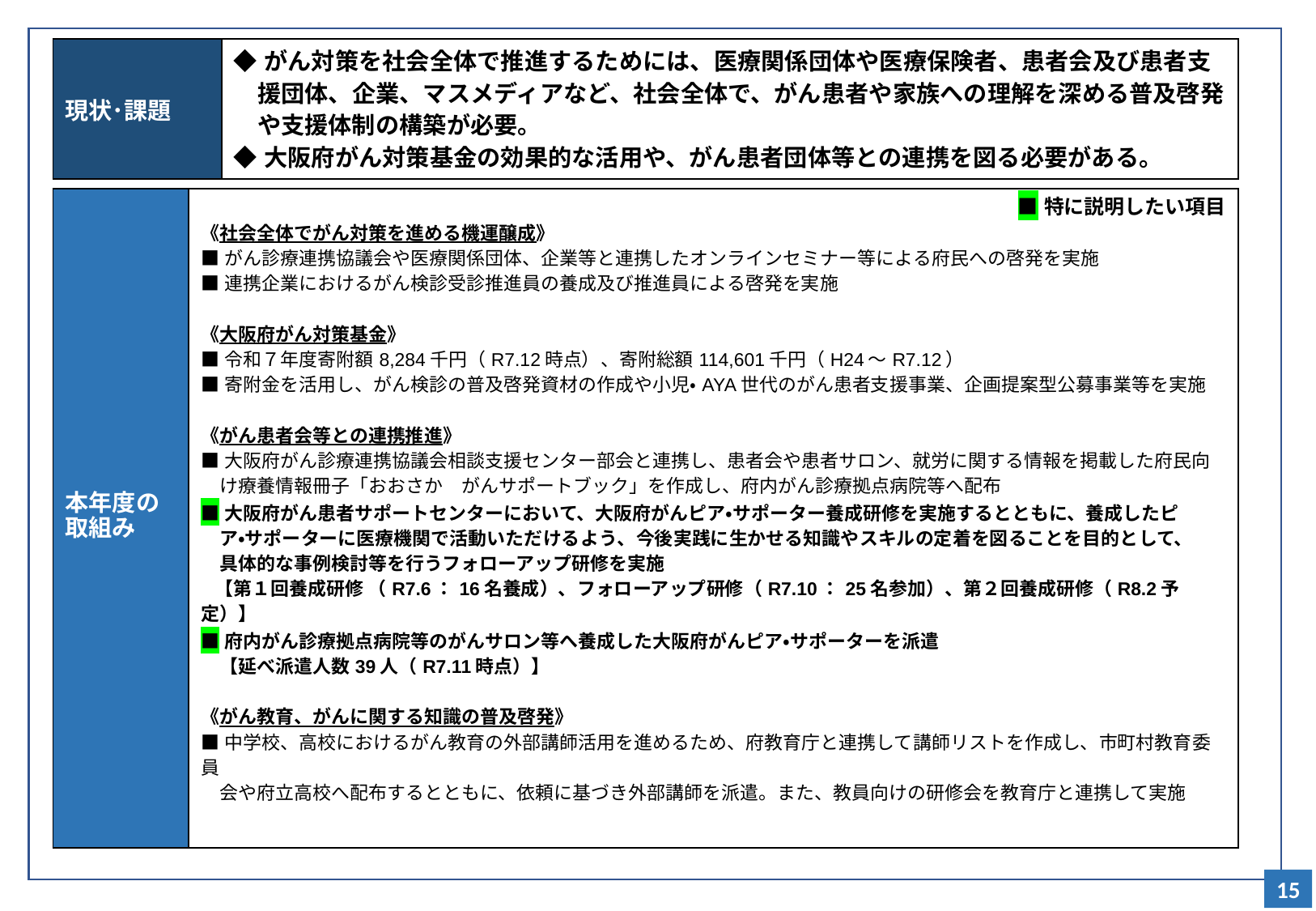

| 現状･課題 | ◆がん対策を社会全体で推進するためには、医療関係団体や医療保険者、患者会及び患者支援団体、企業、マスメディアなど、社会全体で、がん患者や家族への理解を深める普及啓発や支援体制の構築が必要。　　　 ◆大阪府がん対策基金の効果的な活用や、がん患者団体等との連携を図る必要がある。 |
| --- | --- |
| 本年度の取組み | ■特に説明したい項目 《社会全体でがん対策を進める機運醸成》 ■がん診療連携協議会や医療関係団体、企業等と連携したオンラインセミナー等による府民への啓発を実施 ■連携企業におけるがん検診受診推進員の養成及び推進員による啓発を実施 《大阪府がん対策基金》 ■令和７年度寄附額8,284千円（R7.12時点）、寄附総額114,601千円（H24～R7.12） ■寄附金を活用し、がん検診の普及啓発資材の作成や小児・AYA世代のがん患者支援事業、企画提案型公募事業等を実施 《がん患者会等との連携推進》 ■大阪府がん診療連携協議会相談支援センター部会と連携し、患者会や患者サロン、就労に関する情報を掲載した府民向 　け療養情報冊子「おおさか　がんサポートブック」を作成し、府内がん診療拠点病院等へ配布 ■大阪府がん患者サポートセンターにおいて、大阪府がんピア・サポーター養成研修を実施するとともに、養成したピ 　ア・サポーターに医療機関で活動いただけるよう、今後実践に生かせる知識やスキルの定着を図ることを目的として、 　具体的な事例検討等を行うフォローアップ研修を実施 【第１回養成研修 （R7.6：16名養成）、フォローアップ研修（R7.10：25名参加）、第２回養成研修（R8.2予定）】 ■府内がん診療拠点病院等のがんサロン等へ養成した大阪府がんピア・サポーターを派遣 　【延べ派遣人数39人（R7.11時点）】 《がん教育、がんに関する知識の普及啓発》 ■中学校、高校におけるがん教育の外部講師活用を進めるため、府教育庁と連携して講師リストを作成し、市町村教育委員 　会や府立高校へ配布するとともに、依頼に基づき外部講師を派遣。また、教員向けの研修会を教育庁と連携して実施 |
| --- | --- |
15